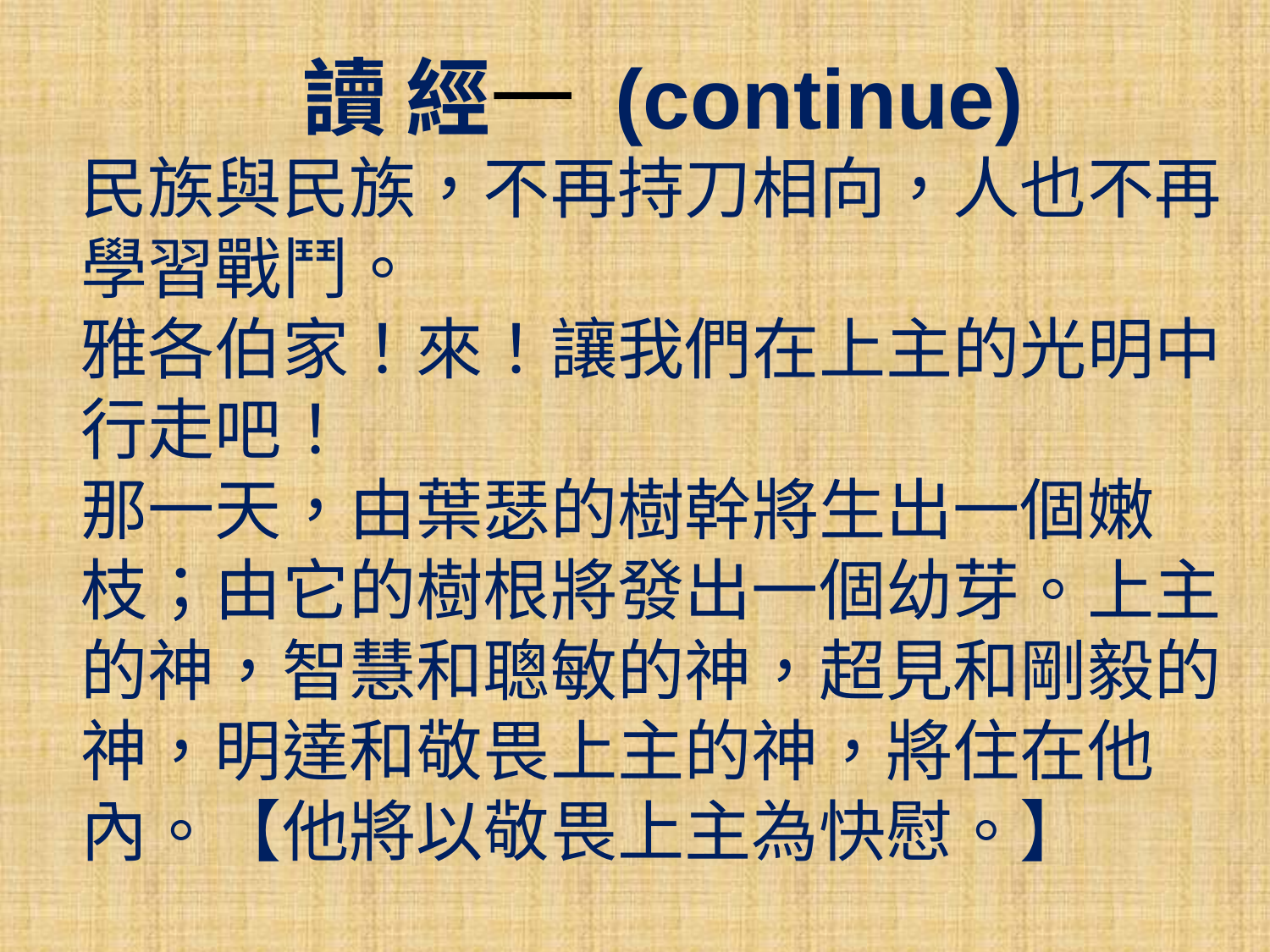

讀 經一 (continue)
民族與民族，不再持刀相向，人也不再學習戰鬥。
雅各伯家！來！讓我們在上主的光明中行走吧！
那一天，由葉瑟的樹幹將生出一個嫩枝；由它的樹根將發出一個幼芽。上主的神，智慧和聰敏的神，超見和剛毅的神，明達和敬畏上主的神，將住在他內。【他將以敬畏上主為快慰。】

#